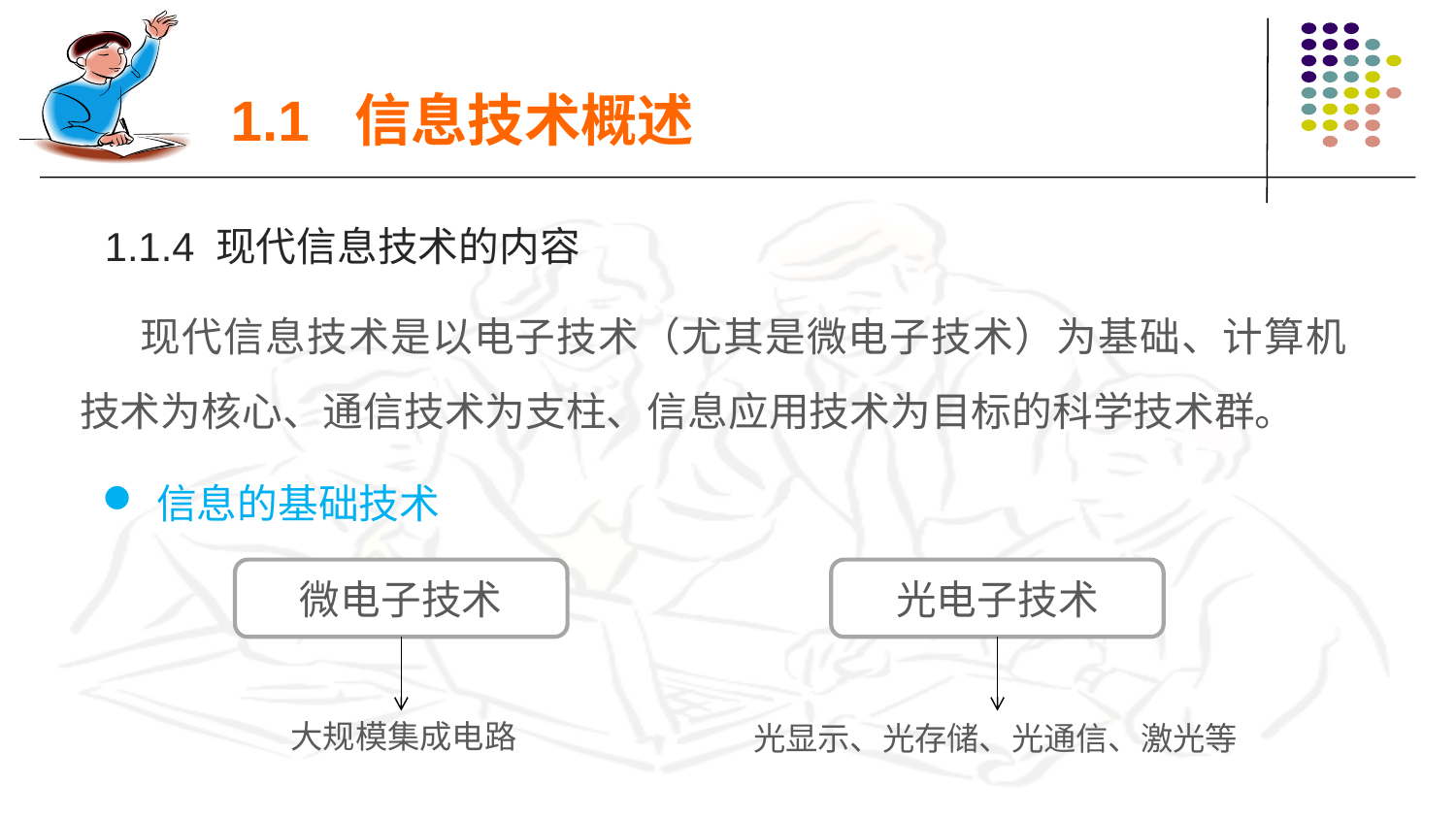

1.1  信息技术概述
1.1.4 现代信息技术的内容
    现代信息技术是以电子技术（尤其是微电子技术）为基础、计算机技术为核心、通信技术为支柱、信息应用技术为目标的科学技术群。
信息的基础技术
微电子技术
光电子技术
大规模集成电路
光显示、光存储、光通信、激光等